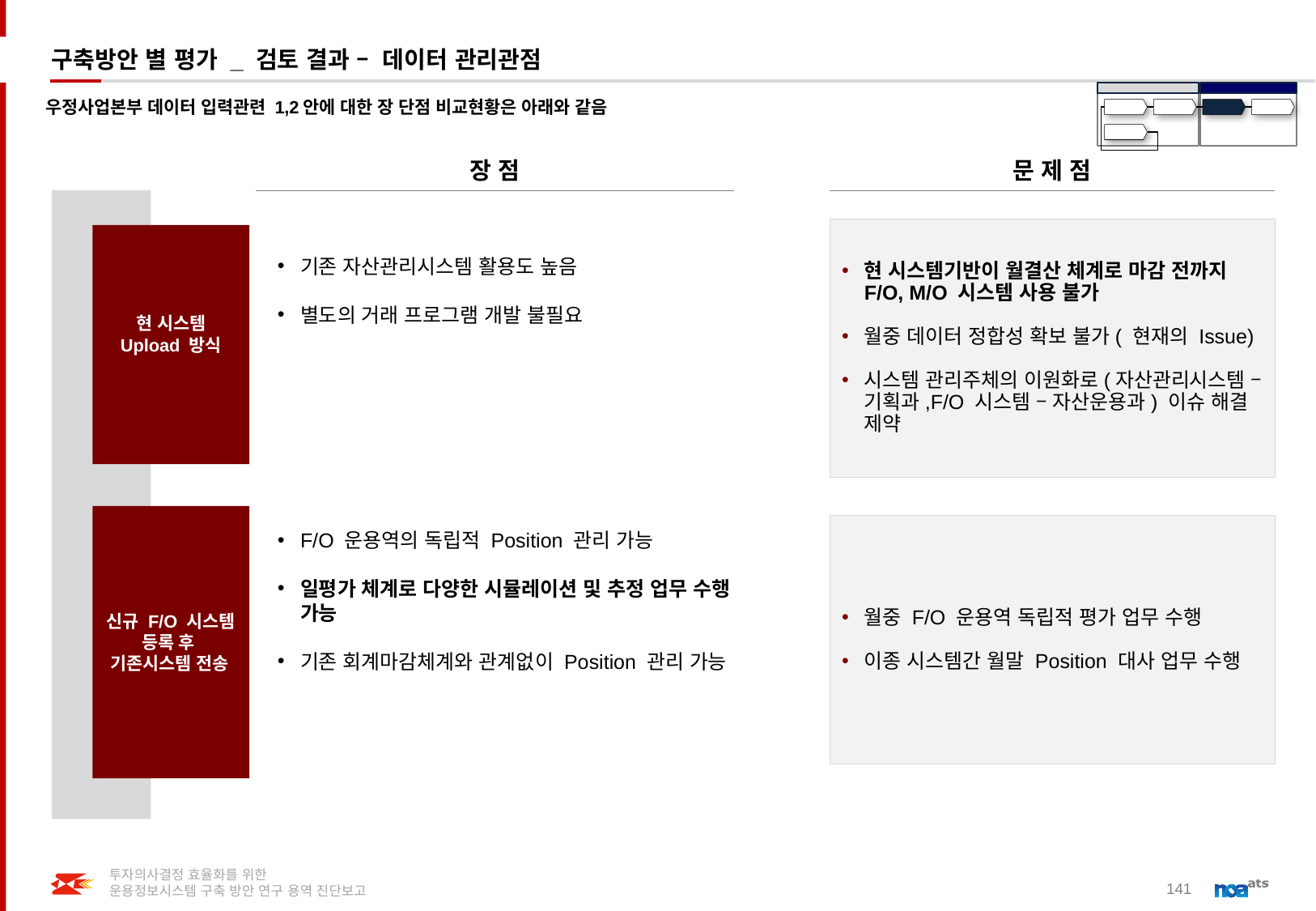

# 구축방안 별 평가 _ 검토 결과 –  데이터 관리관점
우정사업본부 데이터 입력관련 1,2안에 대한 장 단점 비교현황은 아래와 같음

장 점
문 제 점

현 시스템기반이 월결산 체계로 마감 전까지 F/O, M/O 시스템 사용 불가

월중 데이터 정합성 확보 불가( 현재의 Issue)

시스템 관리주체의 이원화로(자산관리시스템 – 기획과,F/O 시스템 – 자산운용과) 이슈 해결 제약
현 시스템 Upload 방식

기존 자산관리시스템 활용도 높음

별도의 거래 프로그램 개발 불필요

신규 F/O 시스템 등록 후  기존시스템 전송
월중 F/O 운용역 독립적 평가 업무 수행

이종 시스템간 월말 Position 대사 업무 수행
F/O 운용역의 독립적 Position 관리 가능

일평가 체계로 다양한 시뮬레이션 및 추정 업무 수행 가능

기존 회계마감체계와 관계없이 Position 관리 가능